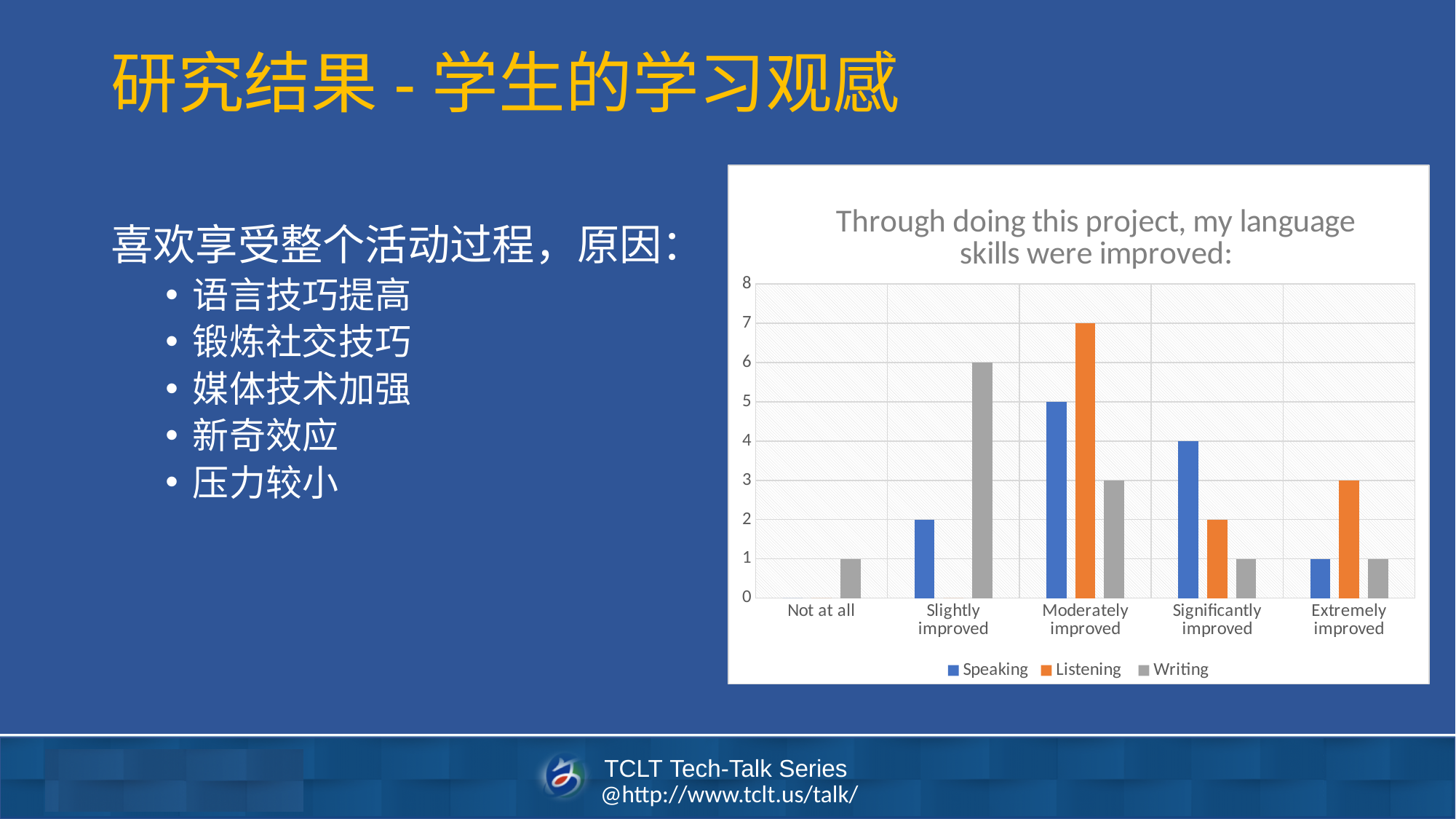

# 研究结果-学生的学习观感

### Chart: Through doing this project, my language skills were improved:

| Category | Speaking | Listening  | Writing |
|---|---|---|---|
| Not at all | 0.0 | 0.0 | 1.0 |
| Slightly improved | 2.0 | 0.0 | 6.0 |
| Moderately improved | 5.0 | 7.0 | 3.0 |
| Significantly improved | 4.0 | 2.0 | 1.0 |
| Extremely improved | 1.0 | 3.0 | 1.0 |
喜欢享受整个活动过程，原因：
语言技巧提高
锻炼社交技巧
媒体技术加强
新奇效应
压力较小